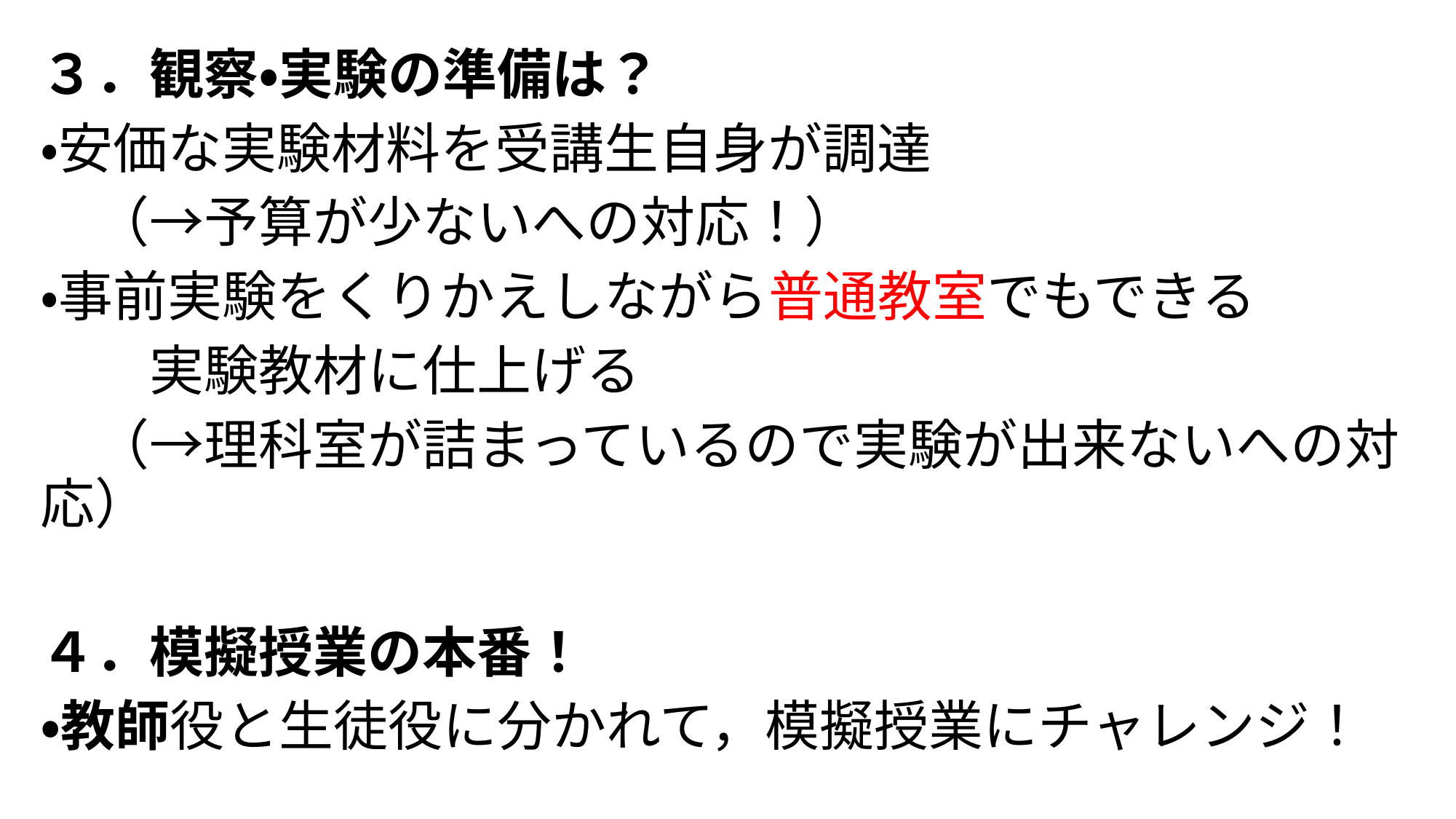

３．観察・実験の準備は？
・安価な実験材料を受講生自身が調達
　（→予算が少ないへの対応！）
・事前実験をくりかえしながら普通教室でもできる
　　実験教材に仕上げる
　（→理科室が詰まっているので実験が出来ないへの対応）

４．模擬授業の本番！
・教師役と生徒役に分かれて，模擬授業にチャレンジ！